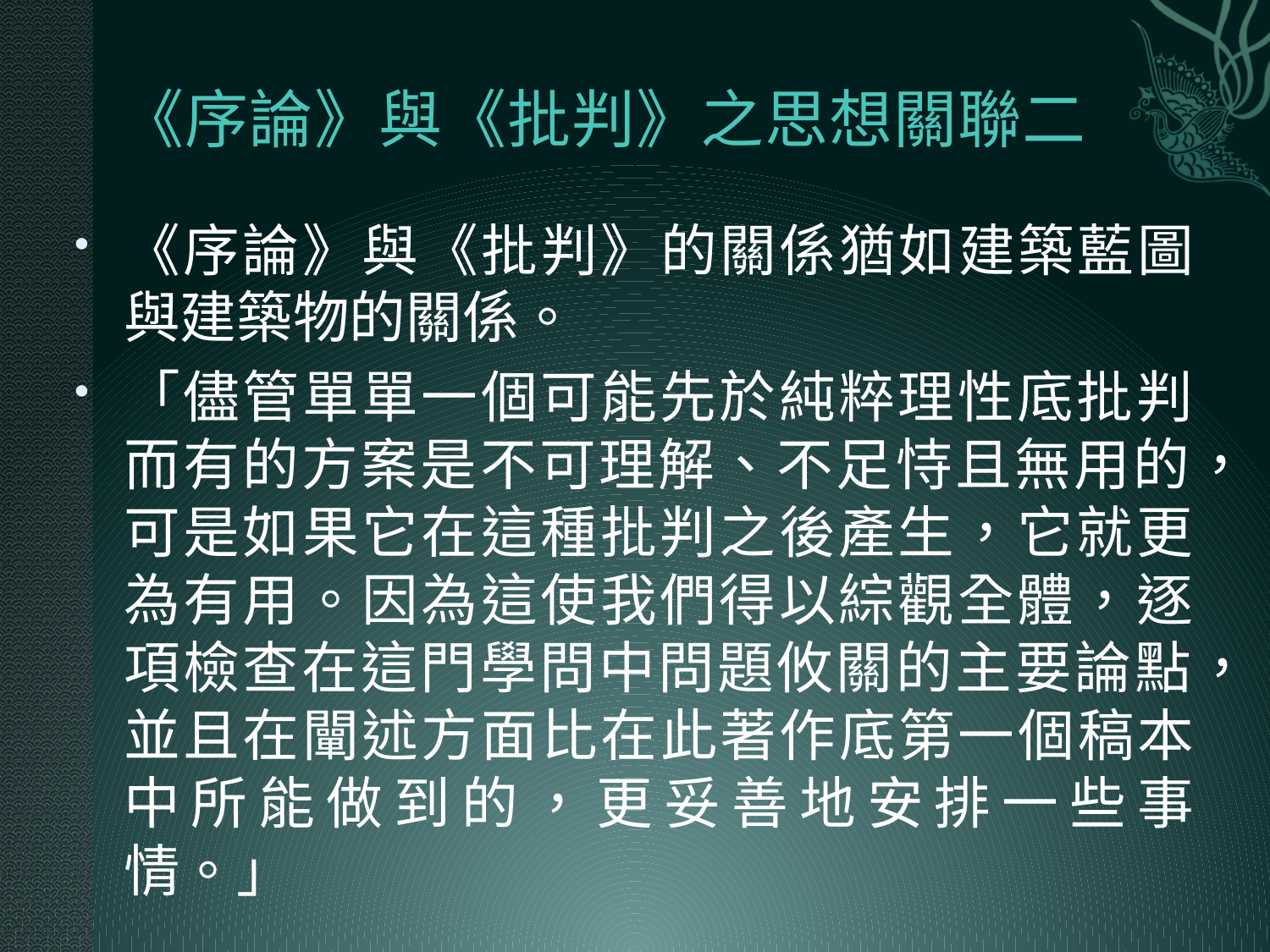

# 《序論》與《批判》之思想關聯二
《序論》與《批判》的關係猶如建築藍圖與建築物的關係。
「儘管單單一個可能先於純粹理性底批判而有的方案是不可理解、不足恃且無用的，可是如果它在這種批判之後產生，它就更為有用。因為這使我們得以綜觀全體，逐項檢查在這門學問中問題攸關的主要論點，並且在闡述方面比在此著作底第一個稿本中所能做到的，更妥善地安排一些事情。」